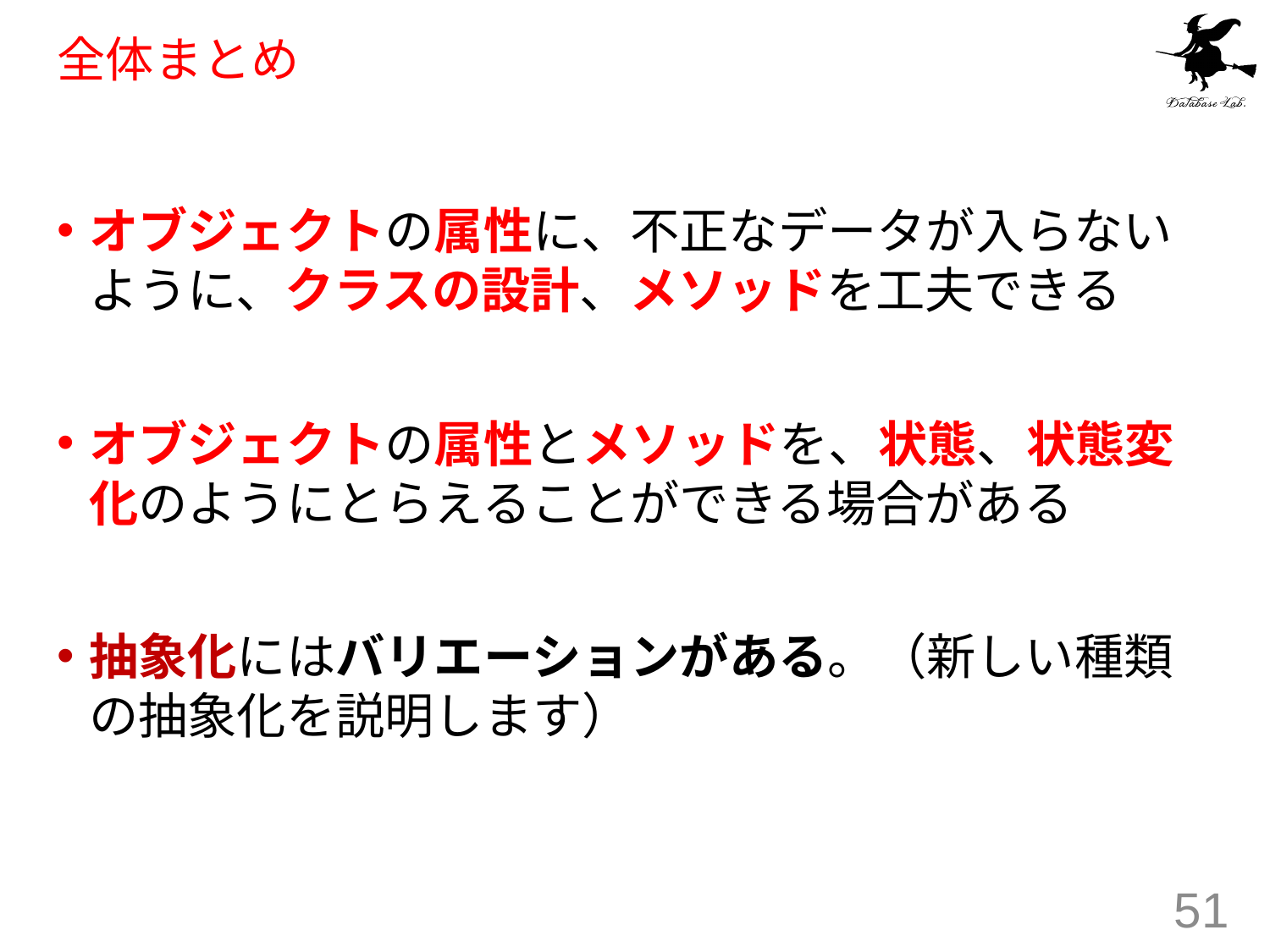

# 全体まとめ
オブジェクトの属性に、不正なデータが入らないように、クラスの設計、メソッドを工夫できる

オブジェクトの属性とメソッドを、状態、状態変化のようにとらえることができる場合がある

抽象化にはバリエーションがある。（新しい種類の抽象化を説明します）
51